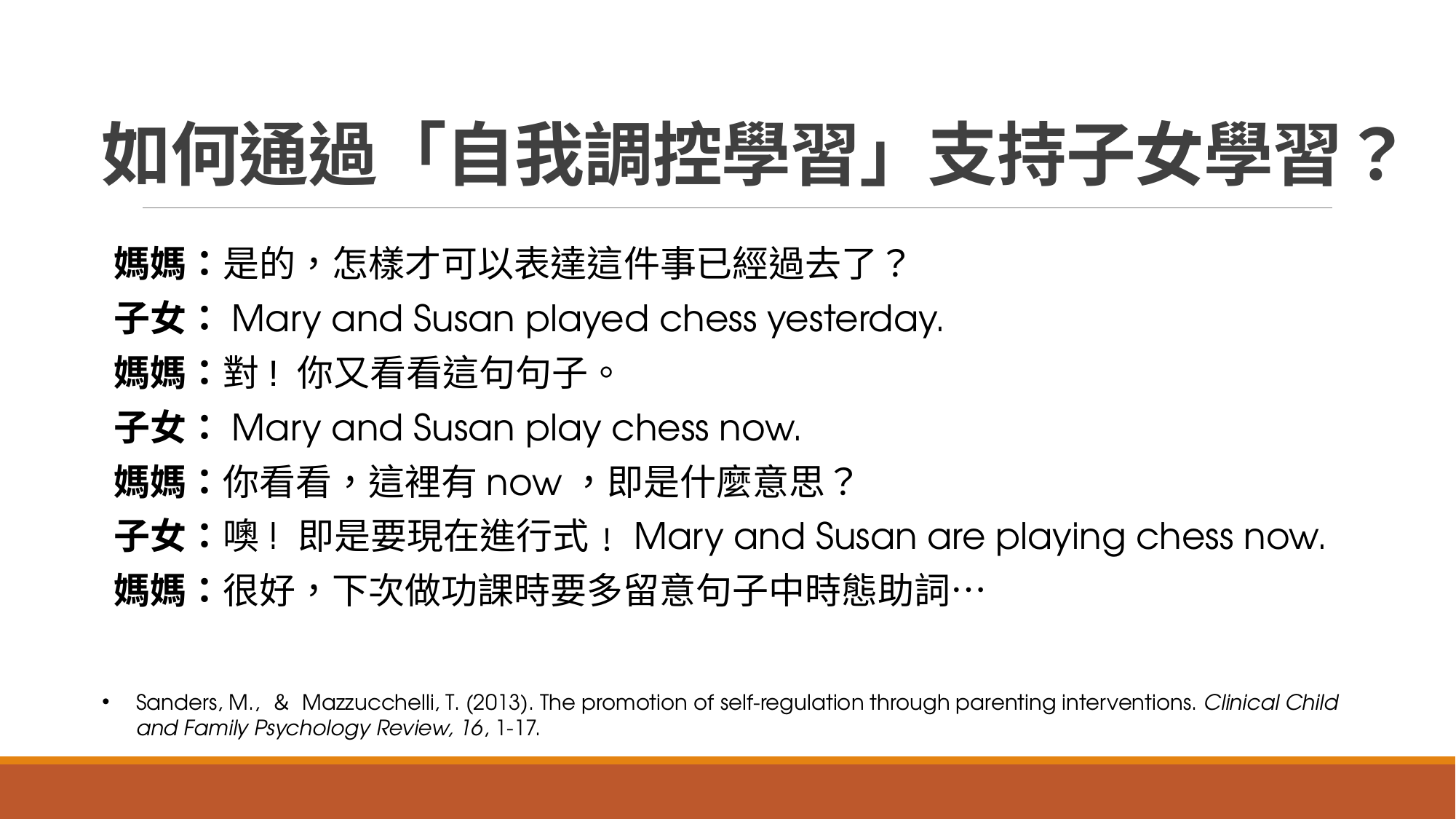

# 如何通過「自我調控學習」支持子女學習？
媽媽：是的，怎樣才可以表達這件事已經過去了？
子女：Mary and Susan played chess yesterday.
媽媽：對! 你又看看這句句子。
子女：Mary and Susan play chess now.
媽媽：你看看，這裡有now，即是什麼意思？
子女：噢! 即是要現在進行式﹗Mary and Susan are playing chess now.
媽媽：很好，下次做功課時要多留意句子中時態助詞…

Sanders, M., ＆ Mazzucchelli, T. (2013). The promotion of self-regulation through parenting interventions. Clinical Child and Family Psychology Review, 16, 1-17.